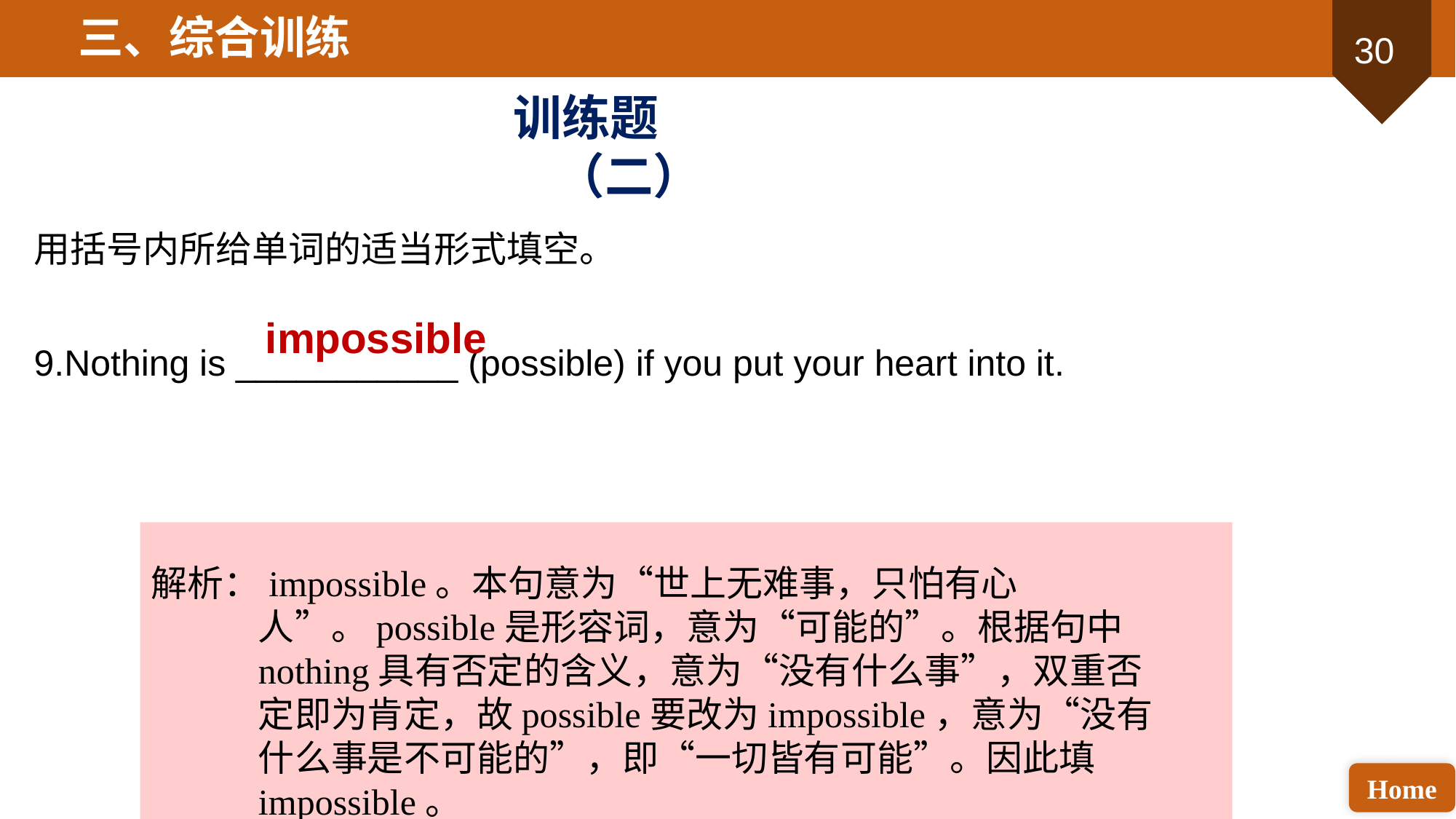

三、综合训练
训练题（二）
用括号内所给单词的适当形式填空。

9.Nothing is ___________ (possible) if you put your heart into it.
impossible

解析：impossible。本句意为“世上无难事，只怕有心人”。possible是形容词，意为“可能的”。根据句中nothing具有否定的含义，意为“没有什么事”，双重否定即为肯定，故possible要改为impossible，意为“没有什么事是不可能的”，即“一切皆有可能”。因此填impossible。